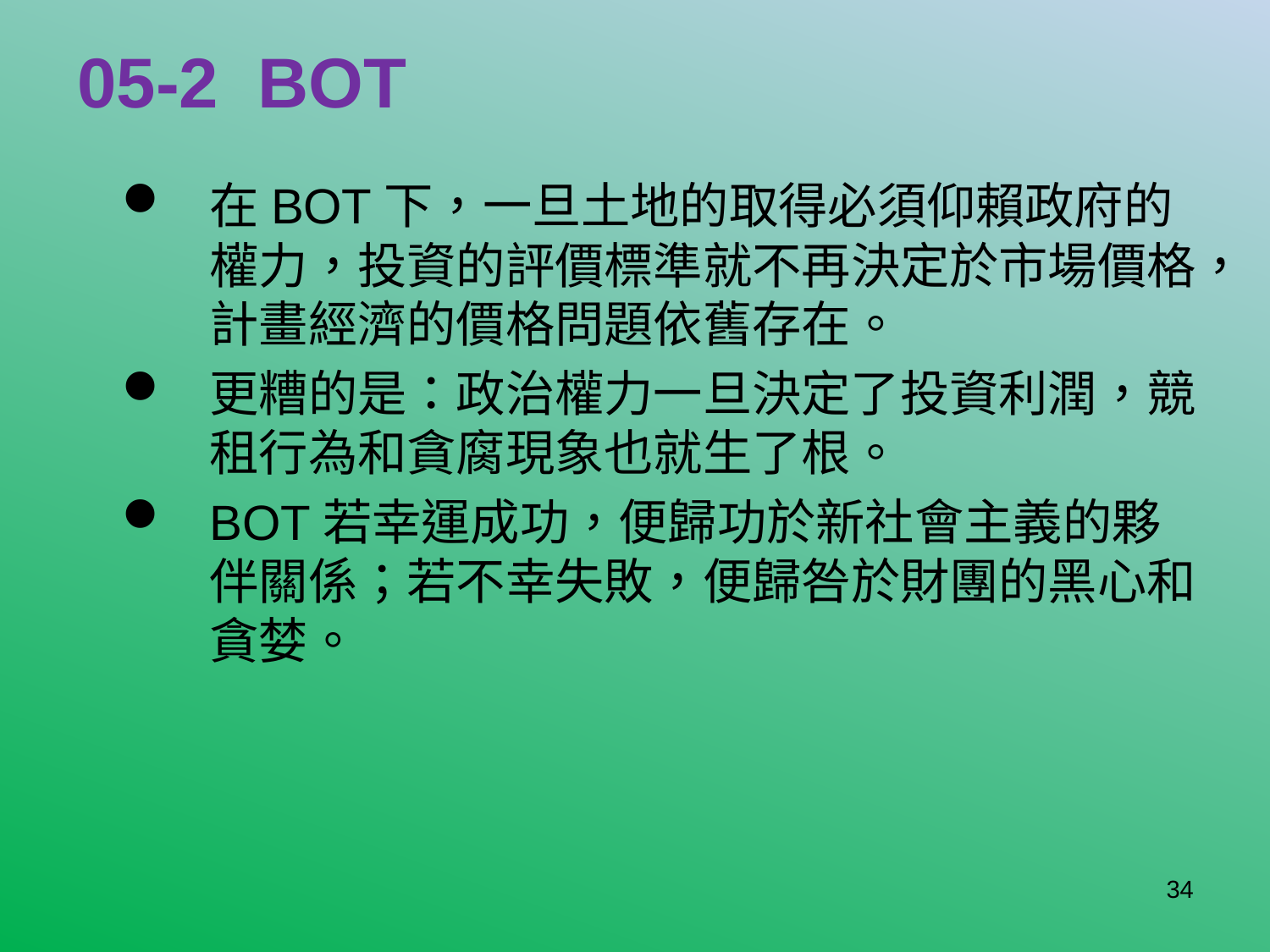

# 05-2  BOT
在BOT下，一旦土地的取得必須仰賴政府的權力，投資的評價標準就不再決定於市場價格，計畫經濟的價格問題依舊存在。
更糟的是：政治權力一旦決定了投資利潤，競租行為和貪腐現象也就生了根。
BOT若幸運成功，便歸功於新社會主義的夥伴關係；若不幸失敗，便歸咎於財團的黑心和貪婪。
34